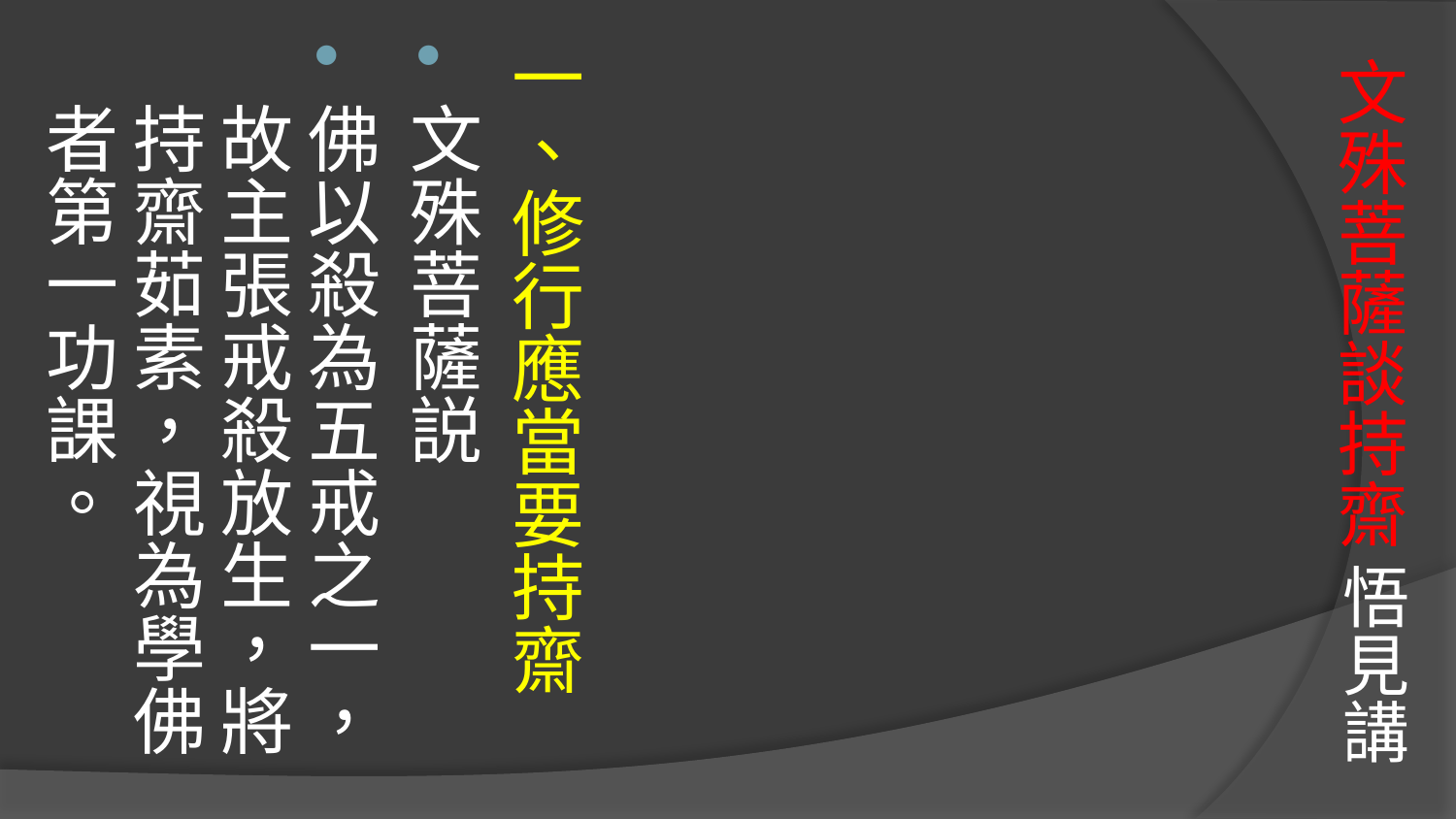

一、修行應當要持齋
文殊菩薩説
佛以殺為五戒之一，故主張戒殺放生，將持齋茹素，視為學佛者第一功課。
# 文殊菩薩談持齋 悟見講